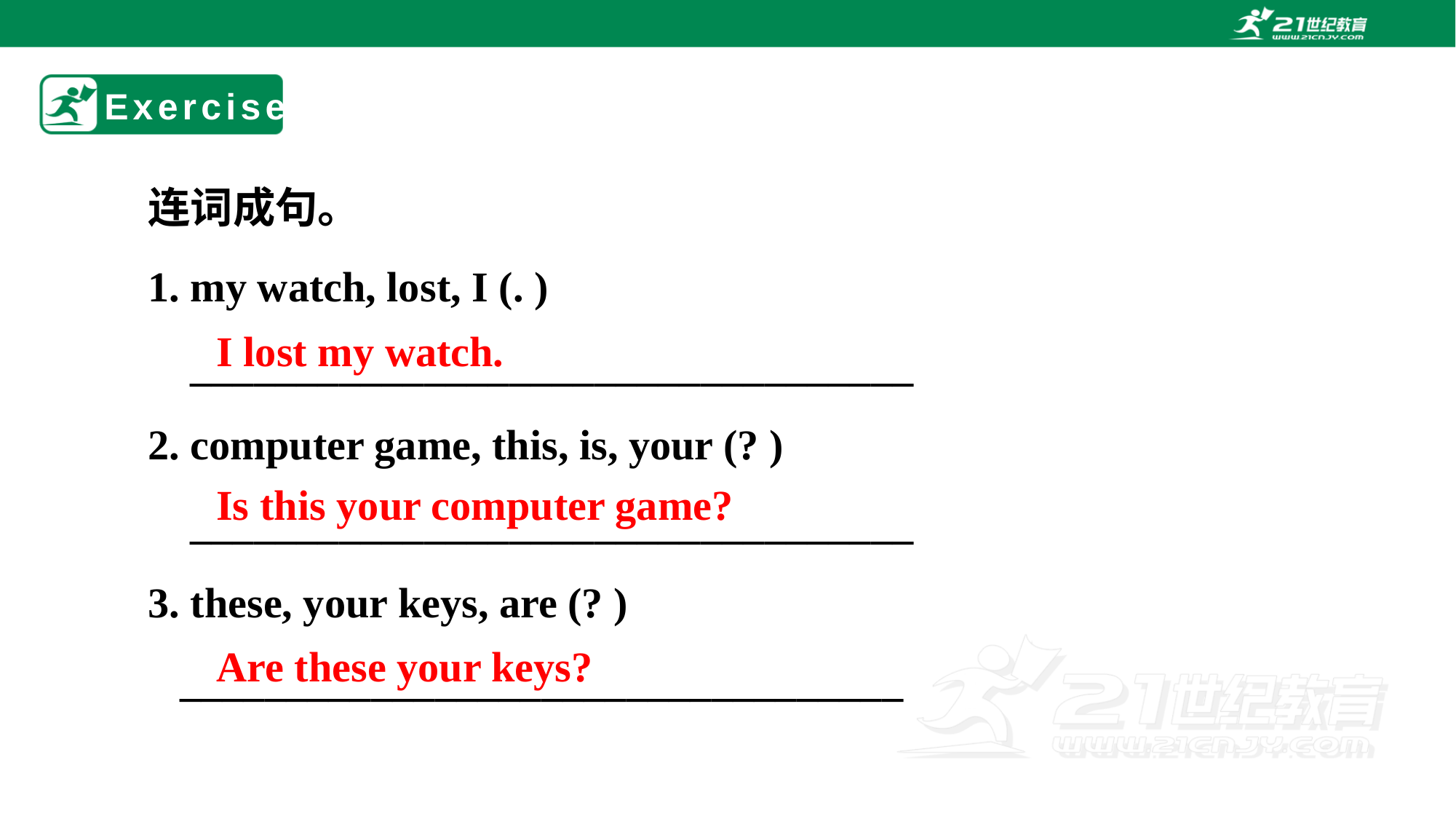

# Exercise
连词成句。
1. my watch, lost, I (. )
    __________________________________
2. computer game, this, is, your (? )
    __________________________________
3. these, your keys, are (? )
   __________________________________
I lost my watch.
Is this your computer game?
Are these your keys?